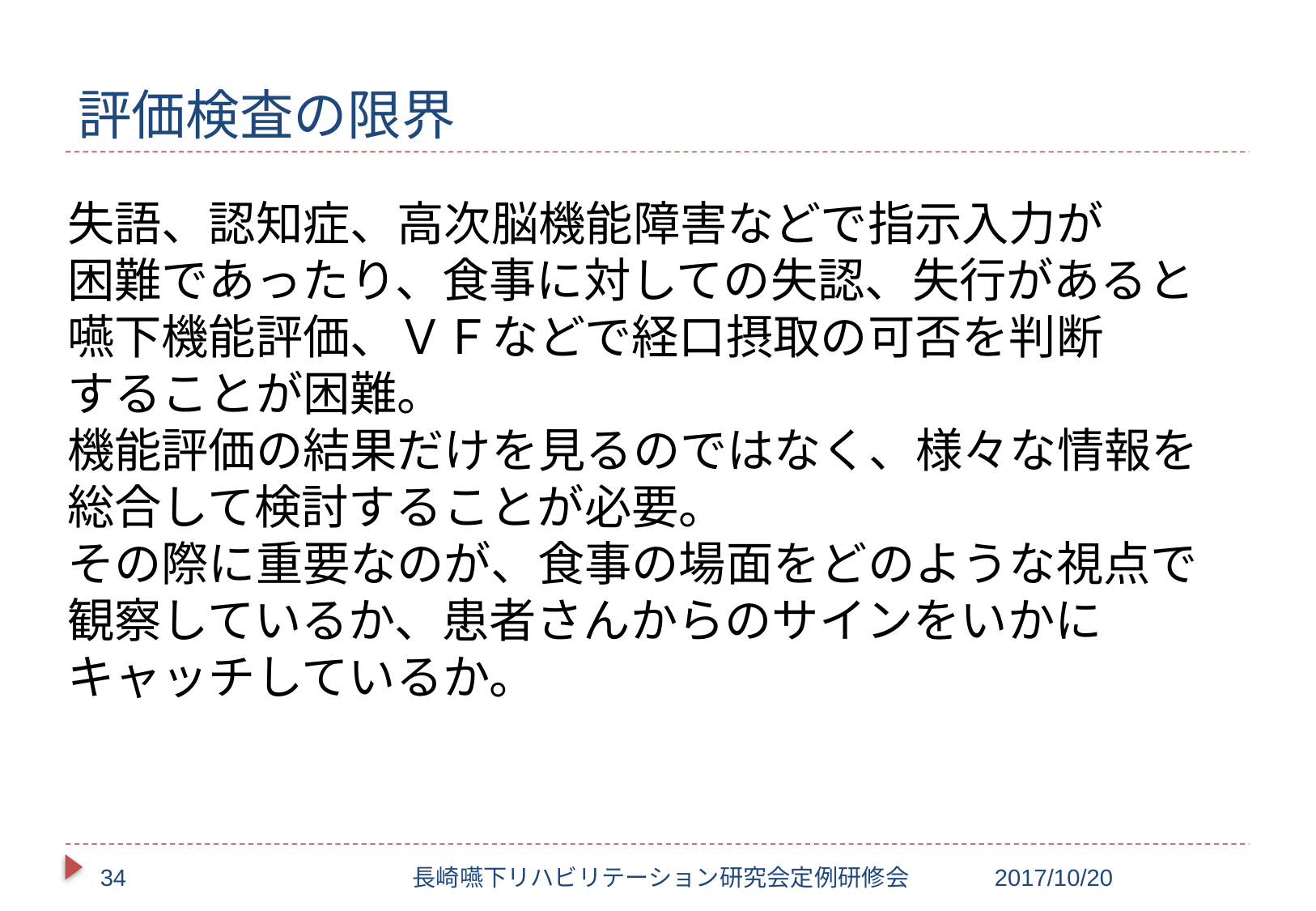

# 評価検査の限界
失語、認知症、高次脳機能障害などで指示入力が
困難であったり、食事に対しての失認、失行があると
嚥下機能評価、ＶＦなどで経口摂取の可否を判断
することが困難。
機能評価の結果だけを見るのではなく、様々な情報を総合して検討することが必要。
その際に重要なのが、食事の場面をどのような視点で観察しているか、患者さんからのサインをいかにキャッチしているか。
34
長崎嚥下リハビリテーション研究会定例研修会
2017/10/20